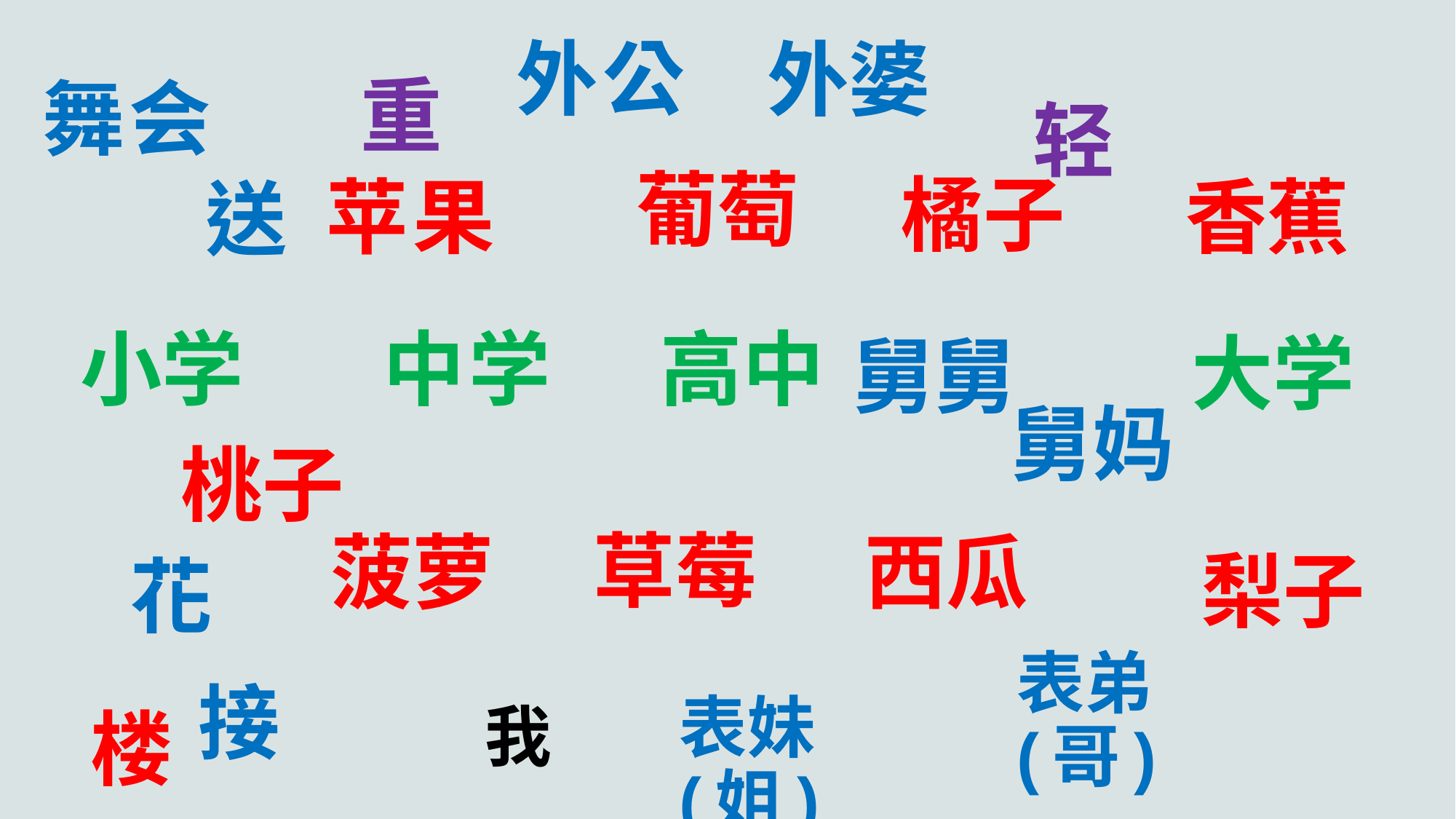

外公
外婆
重
# 舞会
轻
葡萄
橘子
苹果
香蕉
送
小学
中学
高中
大学
舅舅
舅妈
桃子
草莓
菠萝
西瓜
梨子
花
表弟(哥)
接
我
楼
表妹 (姐)